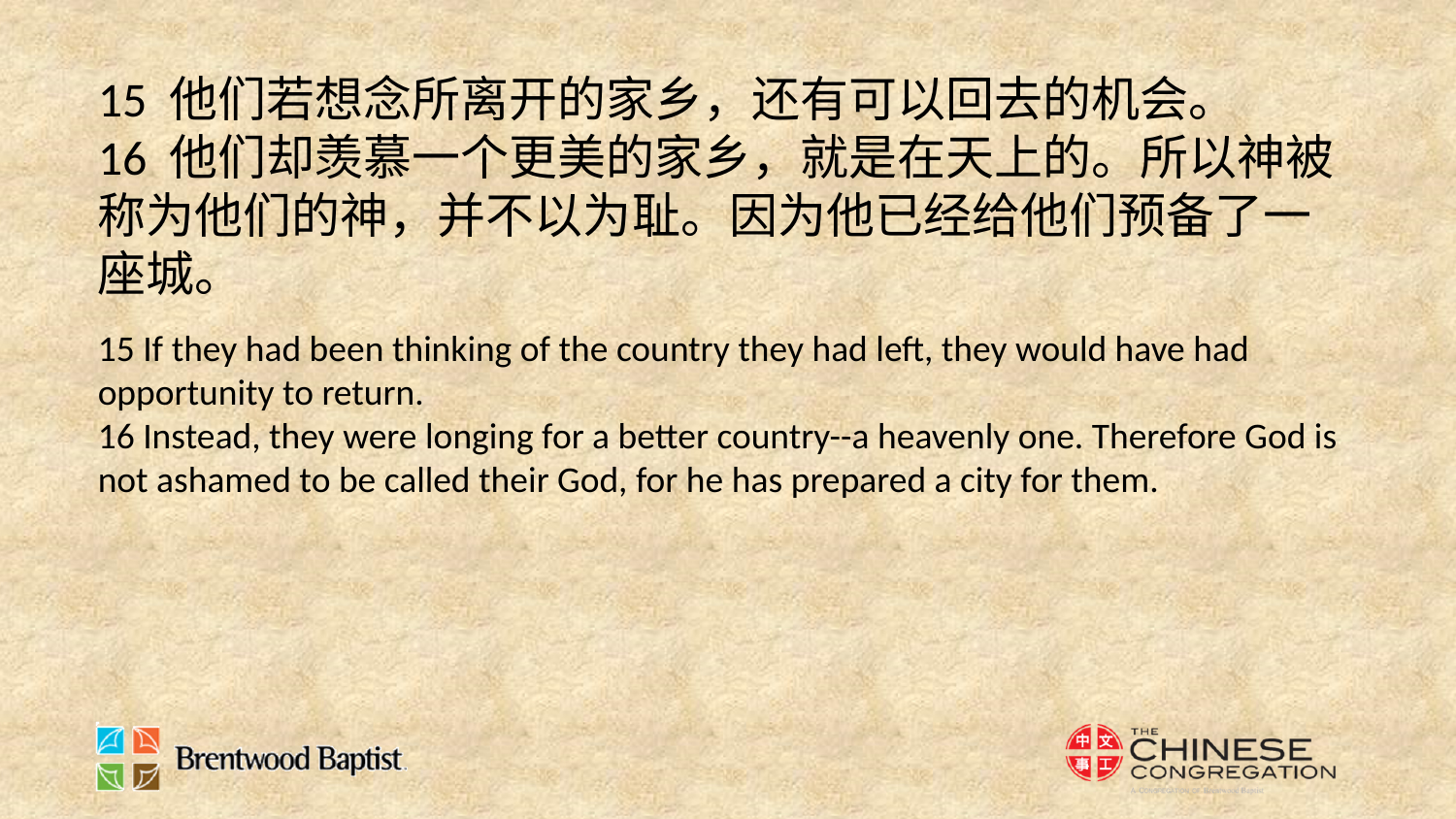

15 他们若想念所离开的家乡，还有可以回去的机会。
16 他们却羡慕一个更美的家乡，就是在天上的。所以神被称为他们的神，并不以为耻。因为他已经给他们预备了一座城。

15 If they had been thinking of the country they had left, they would have had opportunity to return.
16 Instead, they were longing for a better country--a heavenly one. Therefore God is not ashamed to be called their God, for he has prepared a city for them.